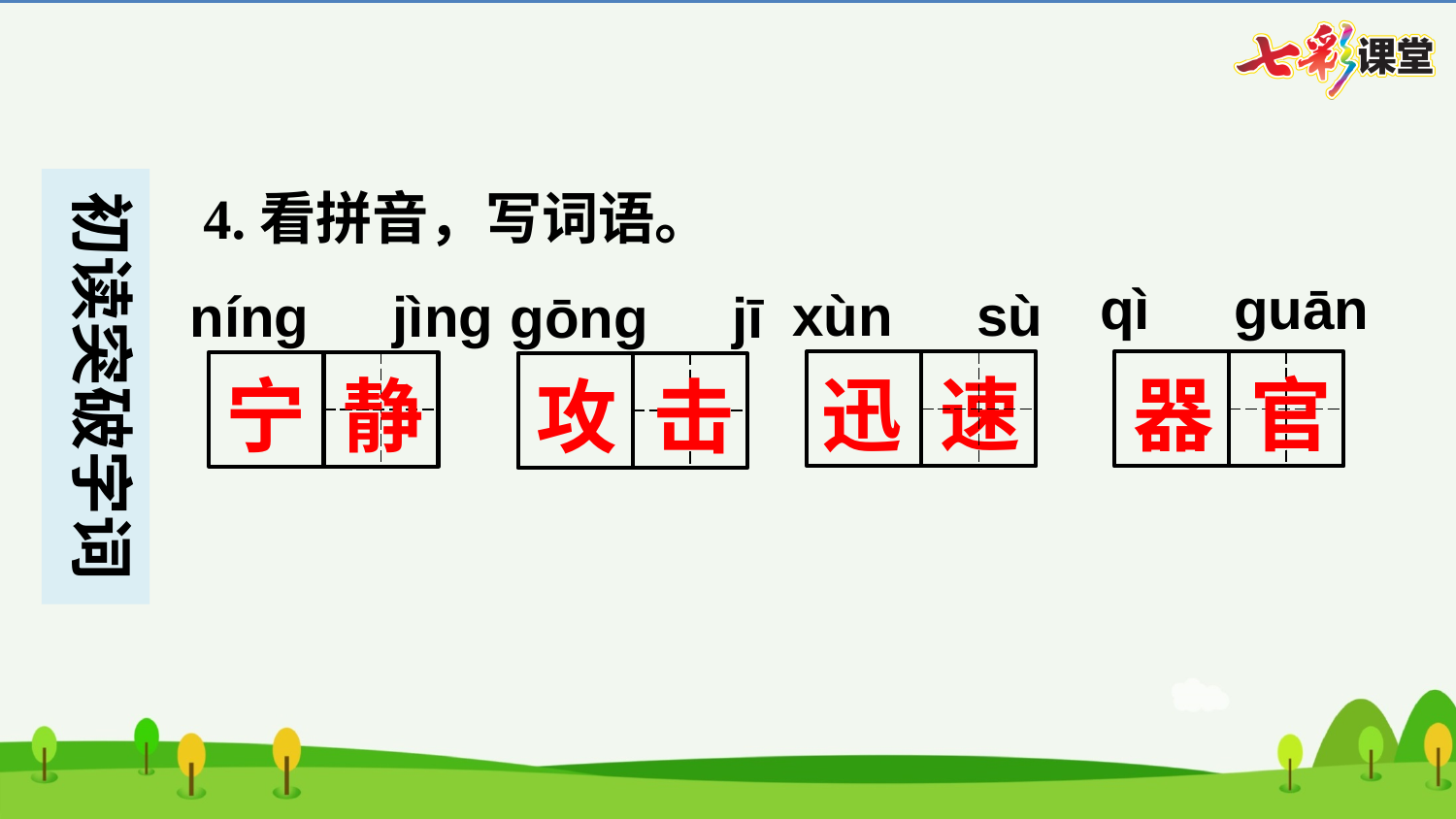

4.看拼音，写词语。
qì　guān
xùn　sù
níng　jìng
gōng　jī
呈
现
呈
现
呈
现
呈
现
迅  速
器  官
宁  静
攻  击